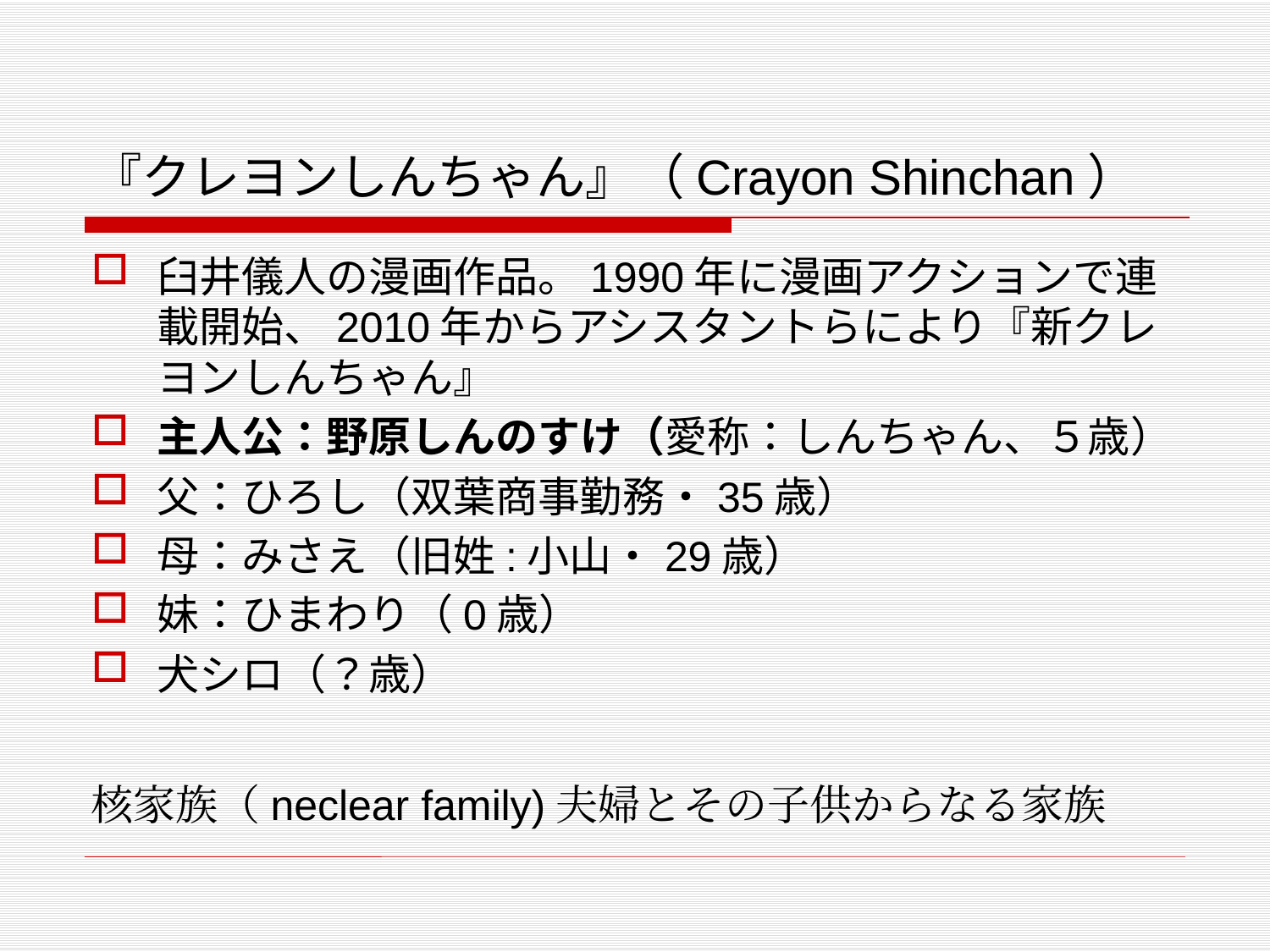

# 『クレヨンしんちゃん』（Crayon Shinchan）
臼井儀人の漫画作品。1990年に漫画アクションで連載開始、2010年からアシスタントらにより『新クレヨンしんちゃん』
主人公：野原しんのすけ（愛称：しんちゃん、５歳）
父：ひろし（双葉商事勤務・35歳）
母：みさえ（旧姓:小山・29歳）
妹：ひまわり（0歳）
犬シロ（？歳）
核家族（neclear family)夫婦とその子供からなる家族